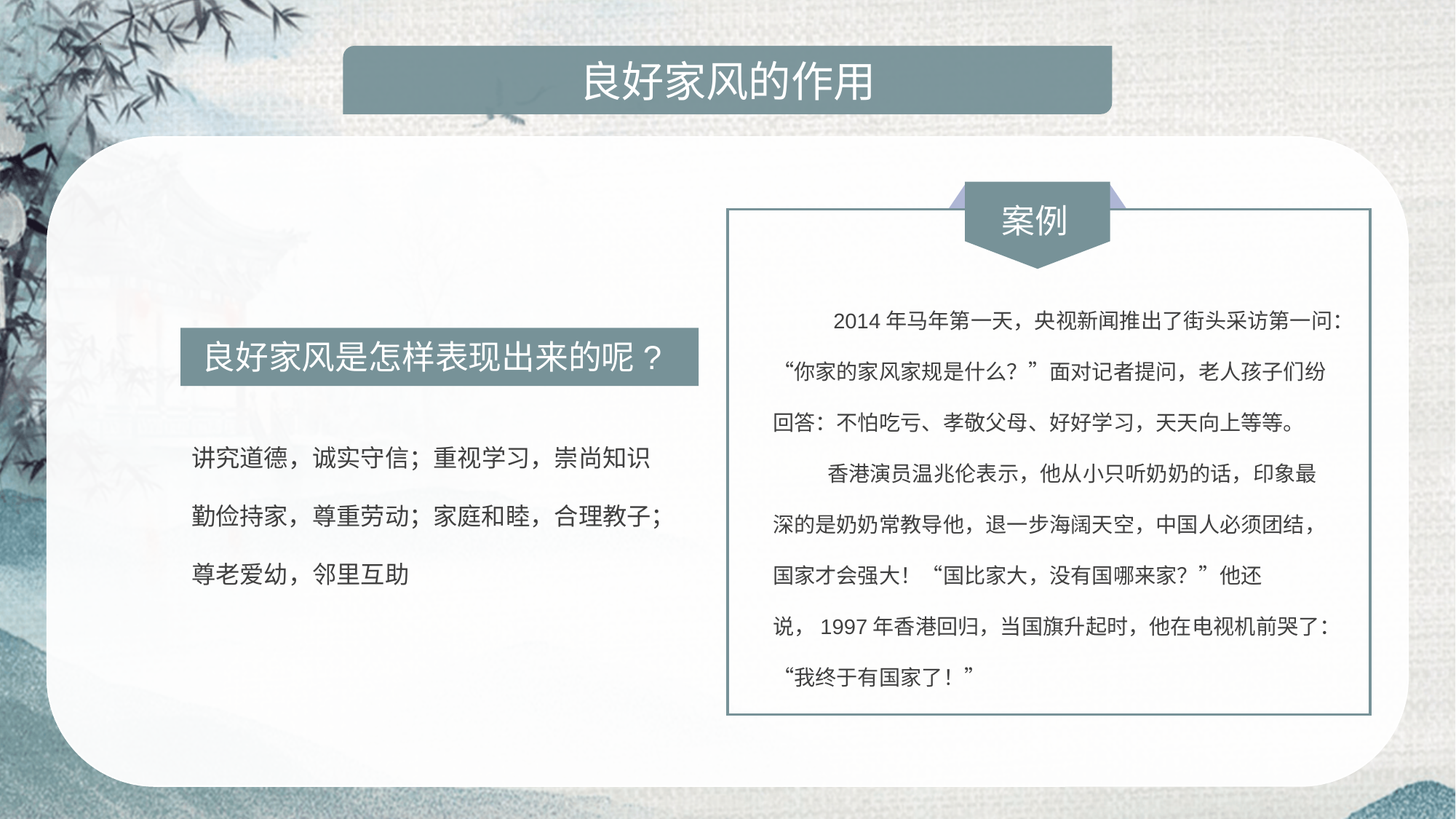

良好家风的作用

案例

 2014年马年第一天，央视新闻推出了街头采访第一问：“你家的家风家规是什么？”面对记者提问，老人孩子们纷回答：不怕吃亏、孝敬父母、好好学习，天天向上等等。
香港演员温兆伦表示，他从小只听奶奶的话，印象最深的是奶奶常教导他，退一步海阔天空，中国人必须团结，国家才会强大！“国比家大，没有国哪来家？”他还说，1997年香港回归，当国旗升起时，他在电视机前哭了：“我终于有国家了！”

良好家风是怎样表现出来的呢?
讲究道德，诚实守信；重视学习，崇尚知识
勤俭持家，尊重劳动；家庭和睦，合理教子；
尊老爱幼，邻里互助